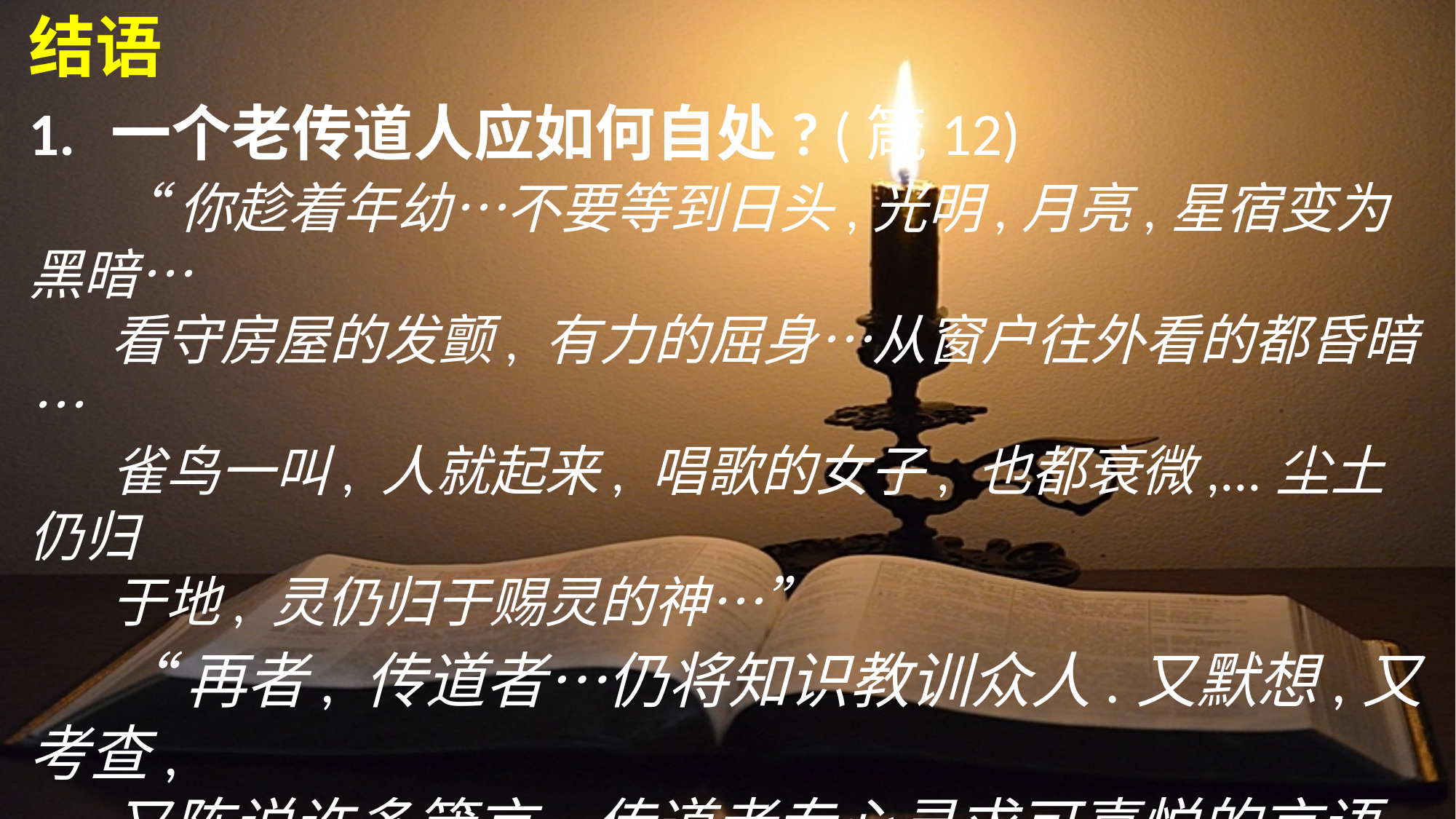

结语
1.	一个老传道人应如何自处? (箴12)
	“你趁着年幼…不要等到日头,光明,月亮,星宿变为黑暗…
	看守房屋的发颤, 有力的屈身…从窗户往外看的都昏暗…
	雀鸟一叫, 人就起来, 唱歌的女子, 也都衰微,...尘土仍归
	于地, 灵仍归于赐灵的神…”
	“再者, 传道者…仍将知识教训众人.又默想,又考查,
	又陈说许多箴言. 传道者专心寻求可喜悦的言语,
	是凭正直写的诚实话….”
	“总意就是敬畏神,谨守他的诫命…因为人所作的事,
	连一切隐	藏的事,无论是善是恶, 神都必审问.”